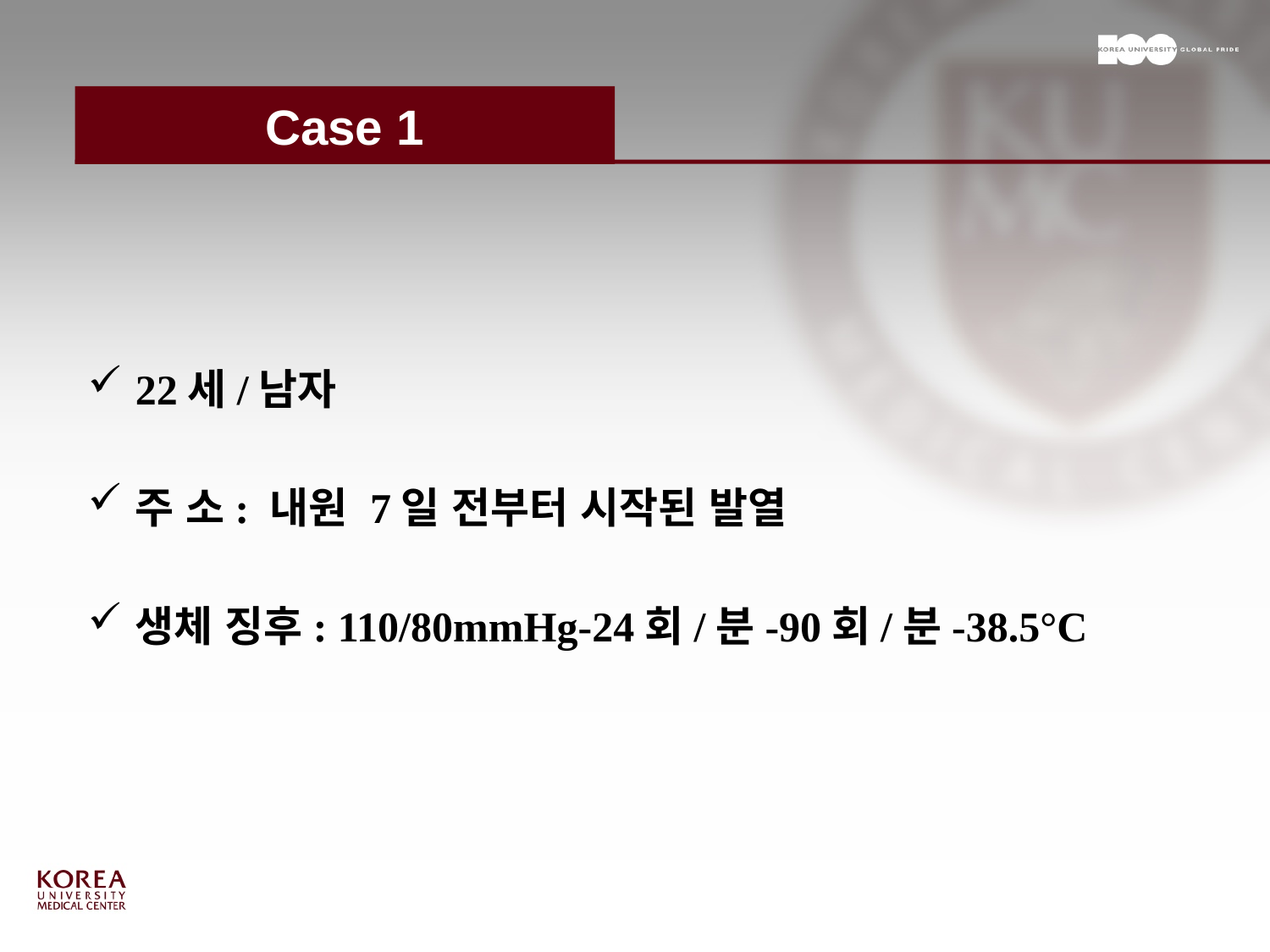

# Case 1
22세/남자

주 소: 내원 7일 전부터 시작된 발열

생체 징후: 110/80mmHg-24회/분-90회/분-38.5°C